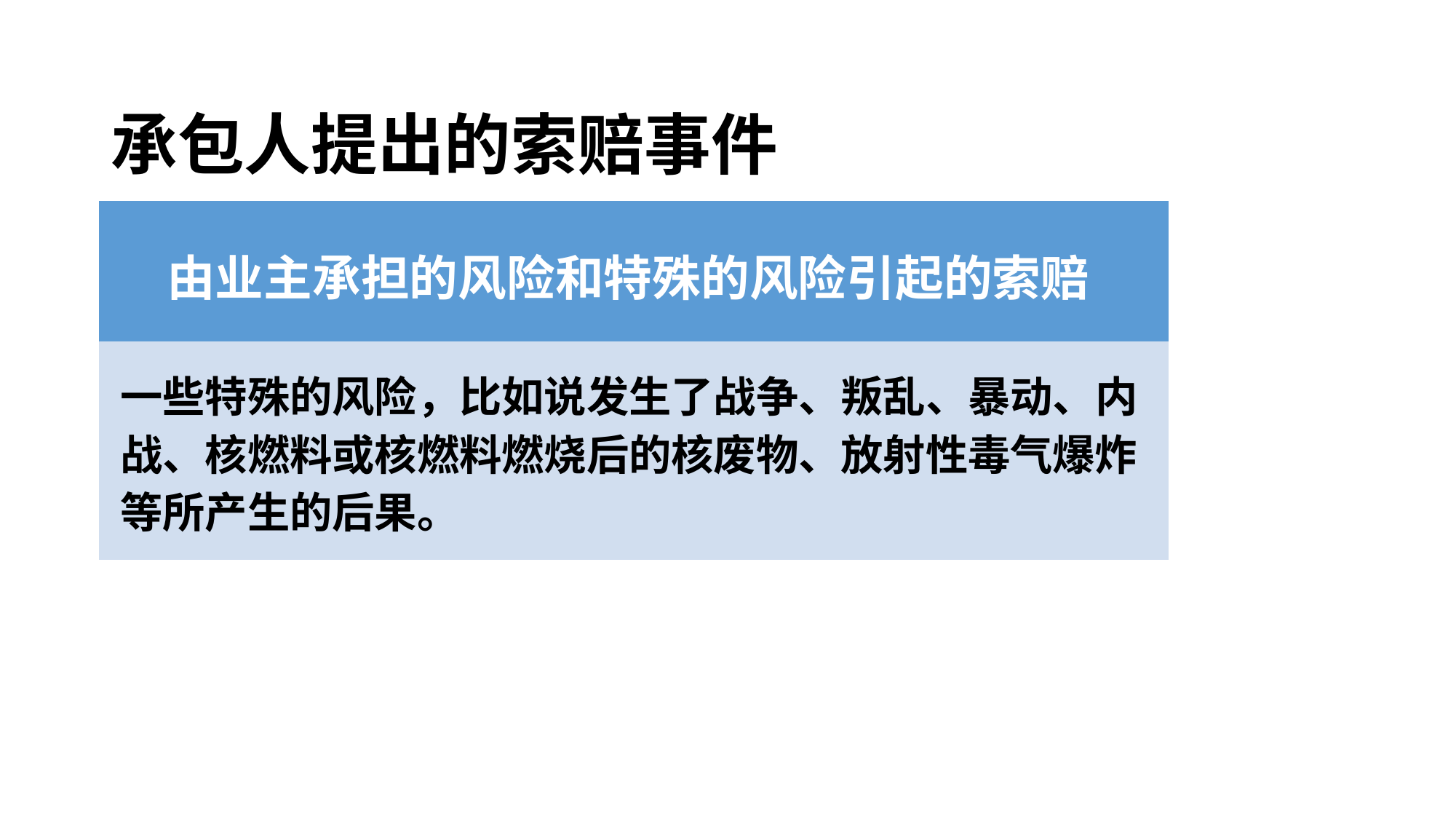

# 承包人提出的索赔事件
由业主承担的风险和特殊的风险引起的索赔
一些特殊的风险，比如说发生了战争、叛乱、暴动、内战、核燃料或核燃料燃烧后的核废物、放射性毒气爆炸等所产生的后果。